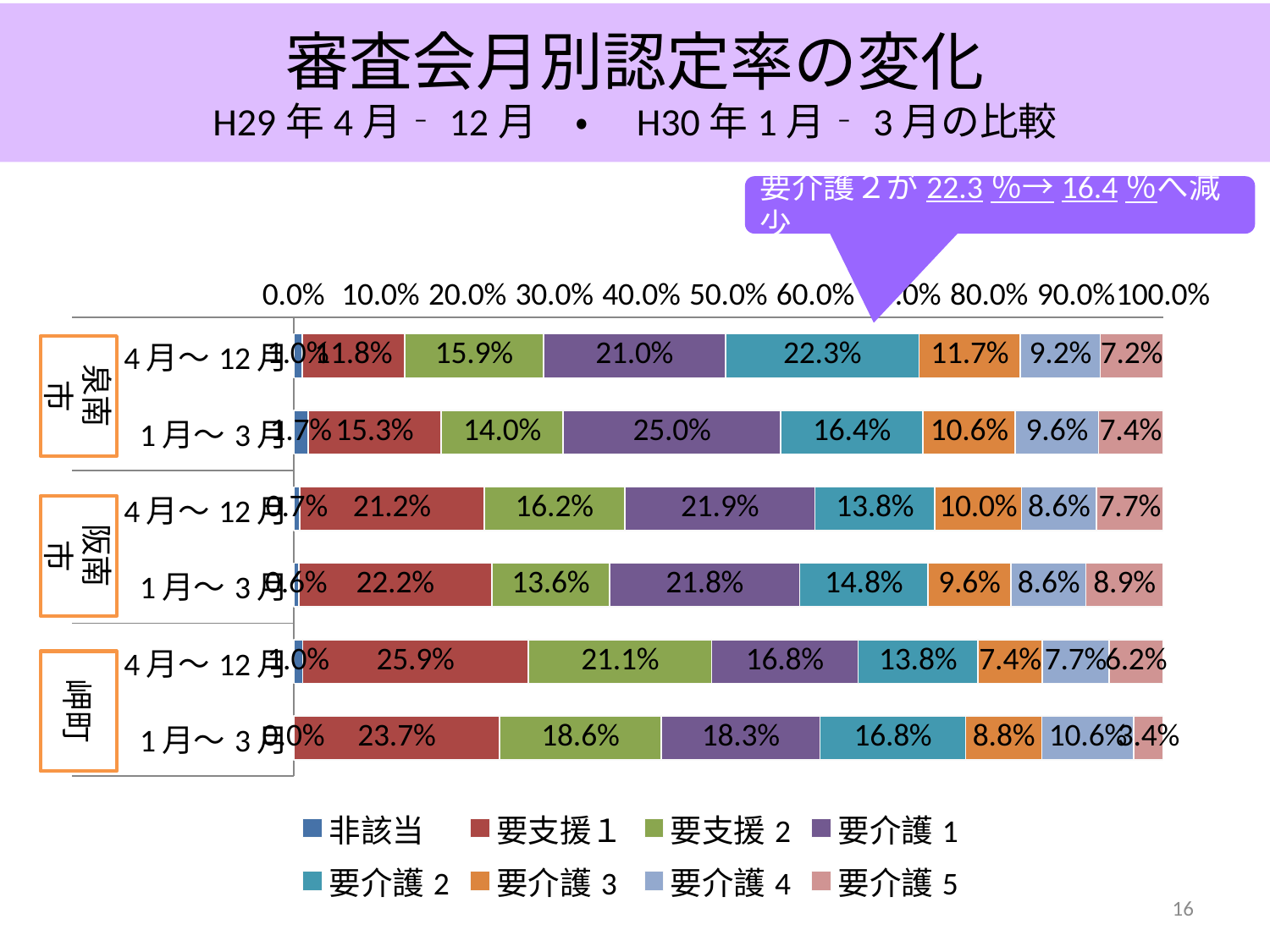

# 審査会月別認定率の変化 H29年4月‐12月　・　H30年1月‐3月の比較
要介護２が22.3％→16.4％へ減少

### Chart

| Category | 非該当 | 要支援１ | 要支援2 | 要介護1 | 要介護2 | 要介護3 | 要介護4 | 要介護5 |
|---|---|---|---|---|---|---|---|---|
| 4月～12月 | 0.009774436090225564 | 0.11804511278195488 | 0.1593984962406015 | 0.20977443609022556 | 0.22255639097744362 | 0.11654135338345864 | 0.09172932330827067 | 0.07218045112781955 |
| 1月～3月 | 0.01650943396226415 | 0.15330188679245282 | 0.1403301886792453 | 0.25 | 0.16391509433962265 | 0.10613207547169812 | 0.09551886792452831 | 0.07429245283018868 |
| 4月～12月 | 0.007069913589945012 | 0.21209740769835037 | 0.16182246661429694 | 0.2187745483110762 | 0.13786331500392773 | 0.0997643362136685 | 0.08601728201099765 | 0.07659073055773763 |
| 1月～3月 | 0.0059031877213695395 | 0.22195985832349469 | 0.1357733175914994 | 0.21841794569067297 | 0.14757969303423848 | 0.09563164108618655 | 0.08618654073199528 | 0.0885478158205431 |
| 4月～12月 | 0.010344827586206896 | 0.25948275862068965 | 0.21120689655172414 | 0.16810344827586207 | 0.13793103448275862 | 0.07413793103448275 | 0.07672413793103448 | 0.06206896551724138 |
| 1月～3月 | 0.0 | 0.23711340206185566 | 0.18556701030927836 | 0.18298969072164947 | 0.16752577319587628 | 0.08762886597938144 | 0.1056701030927835 | 0.03350515463917526 |
泉南市
阪南市
岬町
16